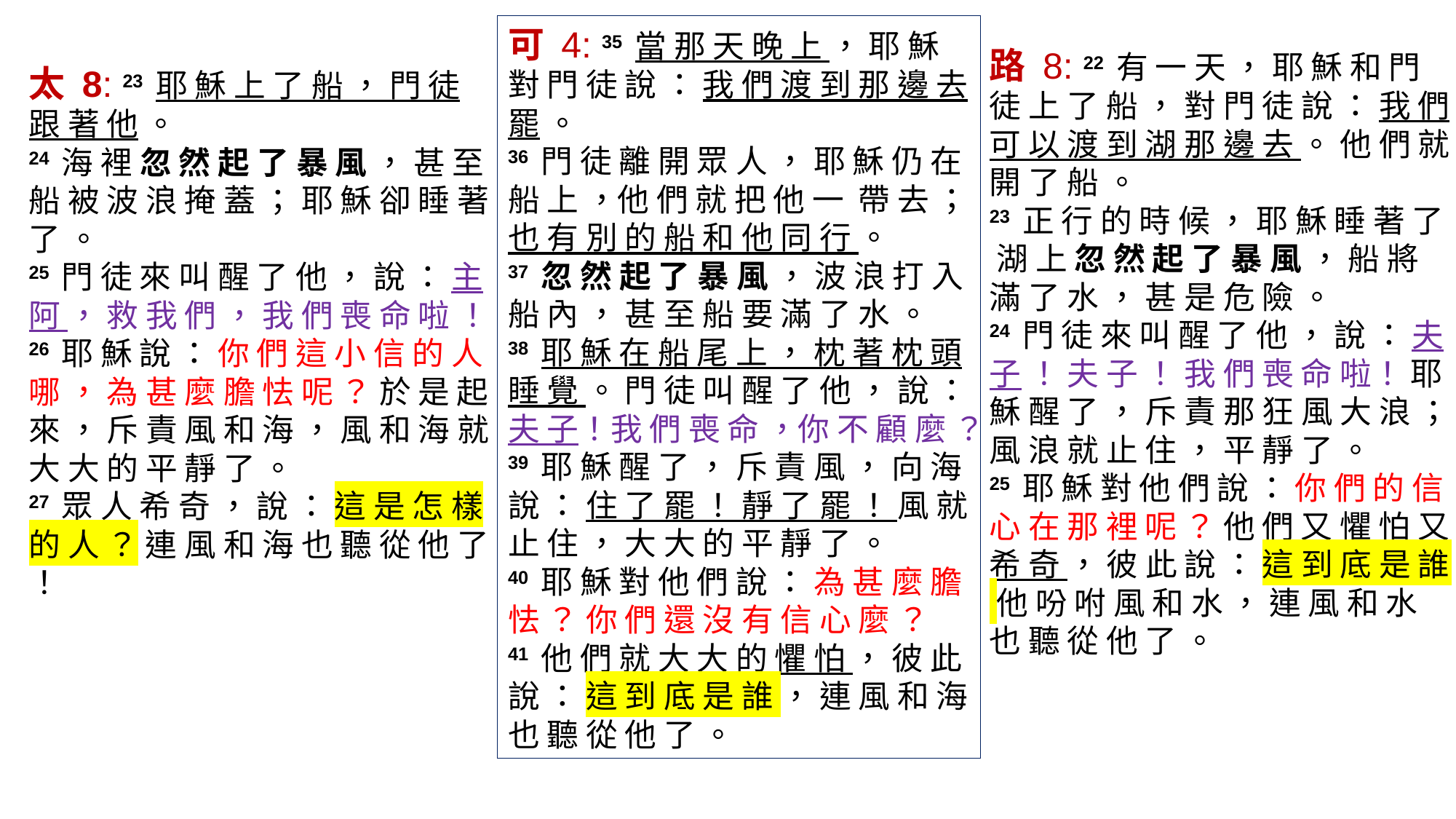

可 4: 35 當 那 天 晚 上 ， 耶 穌 對 門 徒 說 ： 我 們 渡 到 那 邊 去 罷 。
36 門 徒 離 開 眾 人 ， 耶 穌 仍 在 船 上 ，他 們 就 把 他 一  帶 去 ； 也 有 別 的 船 和 他 同 行 。
37 忽 然 起 了 暴 風 ， 波 浪 打 入 船 內 ， 甚 至 船 要 滿 了 水 。
38 耶 穌 在 船 尾 上 ， 枕 著 枕 頭 睡 覺 。 門 徒 叫 醒 了 他 ， 說 ： 夫 子！我 們 喪 命 ，你 不 顧 麼 ？
39 耶 穌 醒 了 ， 斥 責 風 ， 向 海 說 ： 住 了 罷 ！ 靜 了 罷 ！ 風 就 止 住 ， 大 大 的 平 靜 了 。
40 耶 穌 對 他 們 說 ： 為 甚 麼 膽 怯 ？ 你 們 還 沒 有 信 心 麼 ？
41 他 們 就 大 大 的 懼 怕 ， 彼 此 說 ： 這 到 底 是 誰 ， 連 風 和 海 也 聽 從 他 了 。
路 8: 22 有 一 天 ， 耶 穌 和 門 徒 上 了 船 ， 對 門 徒 說 ： 我 們 可 以 渡 到 湖 那 邊 去 。 他 們 就 開 了 船 。
23 正 行 的 時 候 ， 耶 穌 睡 著 了 。 湖 上 忽 然 起 了 暴 風 ， 船 將 滿 了 水 ， 甚 是 危 險 。
24 門 徒 來 叫 醒 了 他 ， 說 ： 夫 子 ！ 夫 子 ！ 我 們 喪 命 啦！ 耶 穌 醒 了 ， 斥 責 那 狂 風 大 浪 ； 風 浪 就 止 住 ， 平 靜 了 。
25 耶 穌 對 他 們 說 ： 你 們 的 信 心 在 那 裡 呢 ？ 他 們 又 懼 怕 又 希 奇 ， 彼 此 說 ： 這 到 底 是 誰？ 他 吩 咐 風 和 水 ， 連 風 和 水 也 聽 從 他 了 。
太 8: 23 耶 穌 上 了 船 ， 門 徒 跟 著 他 。
24 海 裡 忽 然 起 了 暴 風 ， 甚 至 船 被 波 浪 掩 蓋 ； 耶 穌 卻 睡 著 了 。
25 門 徒 來 叫 醒 了 他 ， 說 ： 主 阿 ， 救 我 們 ， 我 們 喪 命 啦 ！
26 耶 穌 說 ： 你 們 這 小 信 的 人 哪 ， 為 甚 麼 膽 怯 呢 ？ 於 是 起 來 ， 斥 責 風 和 海 ， 風 和 海 就 大 大 的 平 靜 了 。
27 眾 人 希 奇 ， 說 ： 這 是 怎 樣 的 人 ？ 連 風 和 海 也 聽 從 他 了 ！